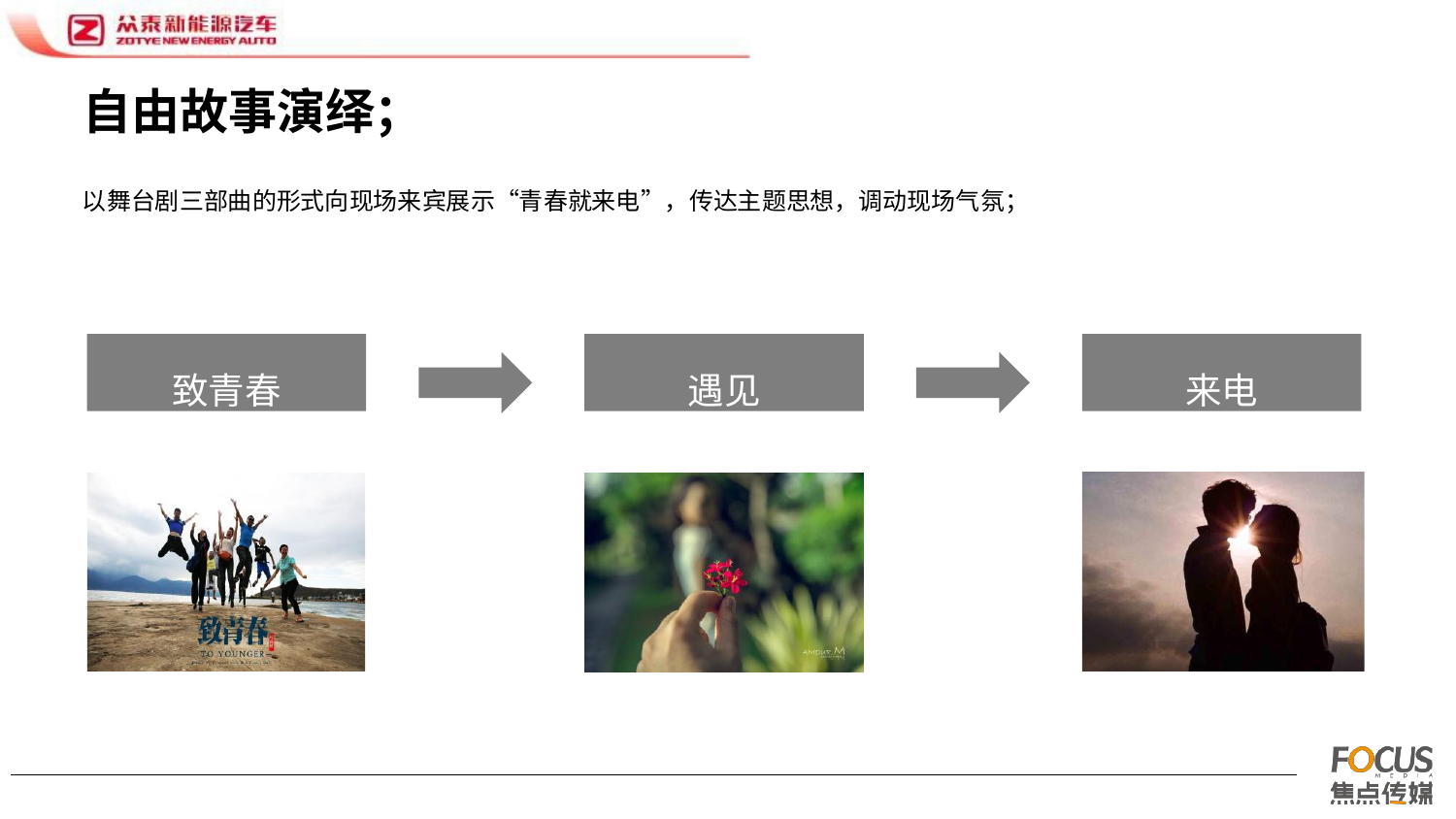

# 自由故事演绎；
以舞台剧三部曲的形式向现场来宾展示“青春就来电”，传达主题思想，调动现场气氛；
致青春
遇见
来电